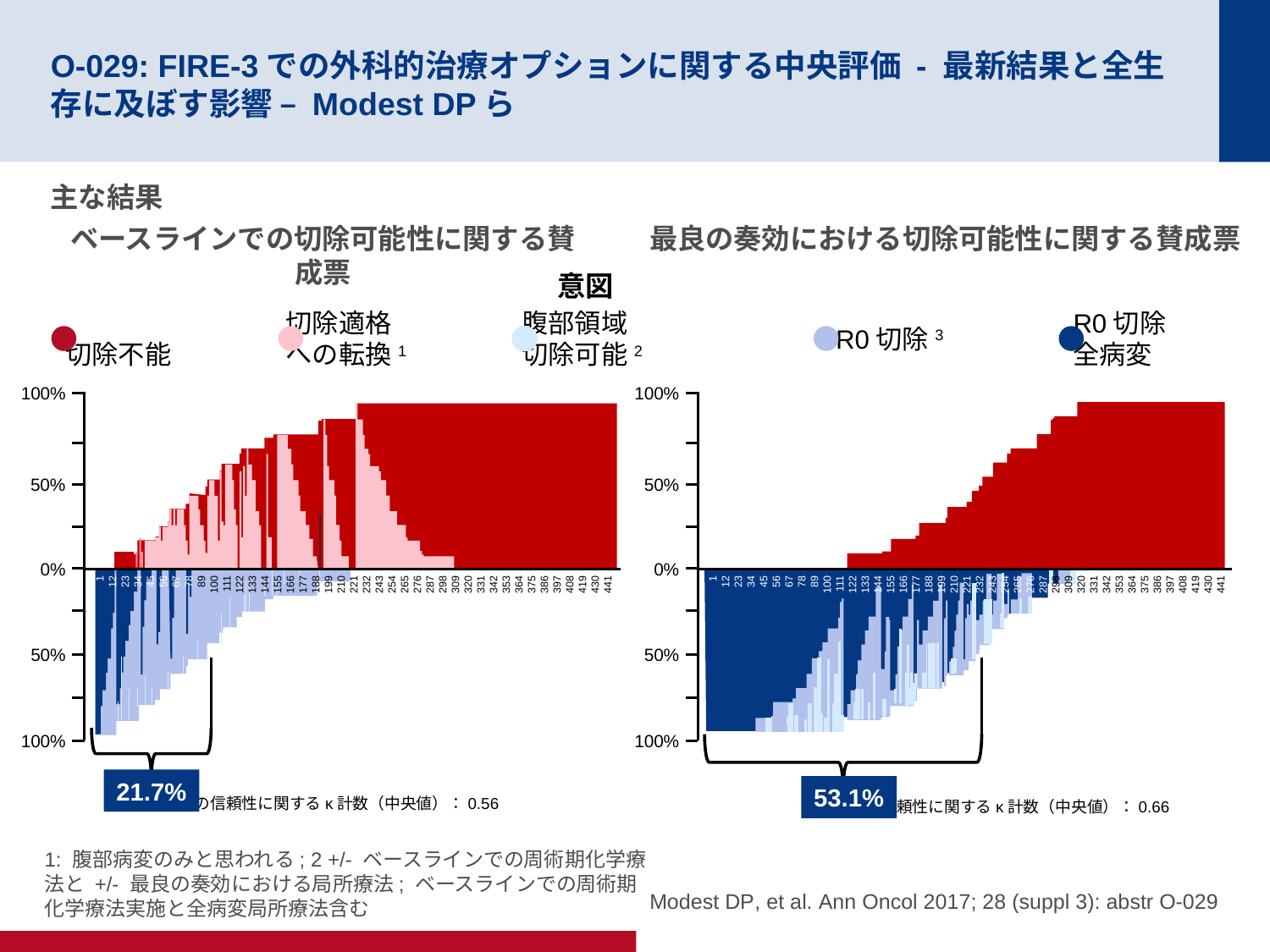

# O-029: FIRE-3での外科的治療オプションに関する中央評価 - 最新結果と全生存に及ぼす影響 – Modest DPら
主な結果

ベースラインでの切除可能性に関する賛成票
最良の奏効における切除可能性に関する賛成票
意図
切除不能
切除適格
への転換1
腹部領域
切除可能2
R0切除
全病変
R0切除3
1
12
23
34
45
56
67
78
89
100
111
122
133
144
155
166
177
188
199
210
221
232
243
254
265
276
287
298
309
320
331
342
353
364
375
386
397
408
419
430
441
1
12
23
34
45
56
67
78
89
100
111
122
133
144
155
166
177
188
199
210
221
232
243
254
265
276
287
298
309
320
331
342
353
364
375
386
397
408
419
430
441

100%
100%

50%
50%

0%
0%

50%
50%

100%
100%
評価者間の信頼性に関するκ計数（中央値）：0.56
21.7%
評価者間の信頼性に関するκ計数（中央値）：0.66
53.1%
Modest DP, et al. Ann Oncol 2017; 28 (suppl 3): abstr O-029
1: 腹部病変のみと思われる; 2 +/- ベースラインでの周術期化学療法と +/- 最良の奏効における局所療法; ベースラインでの周術期化学療法実施と全病変局所療法含む